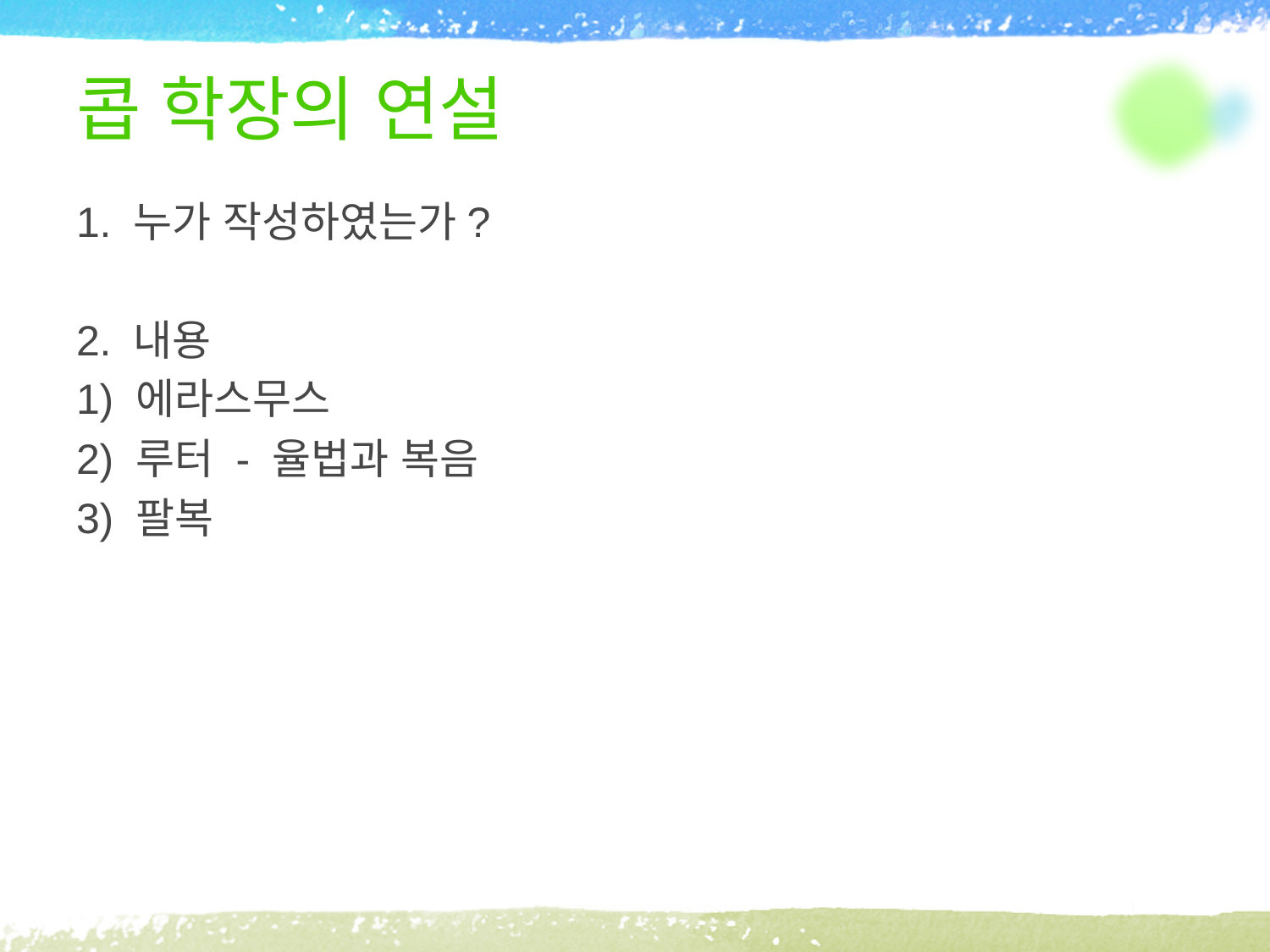

# 콥 학장의 연설
1. 누가 작성하였는가?

2. 내용
1) 에라스무스
2) 루터 - 율법과 복음
3) 팔복